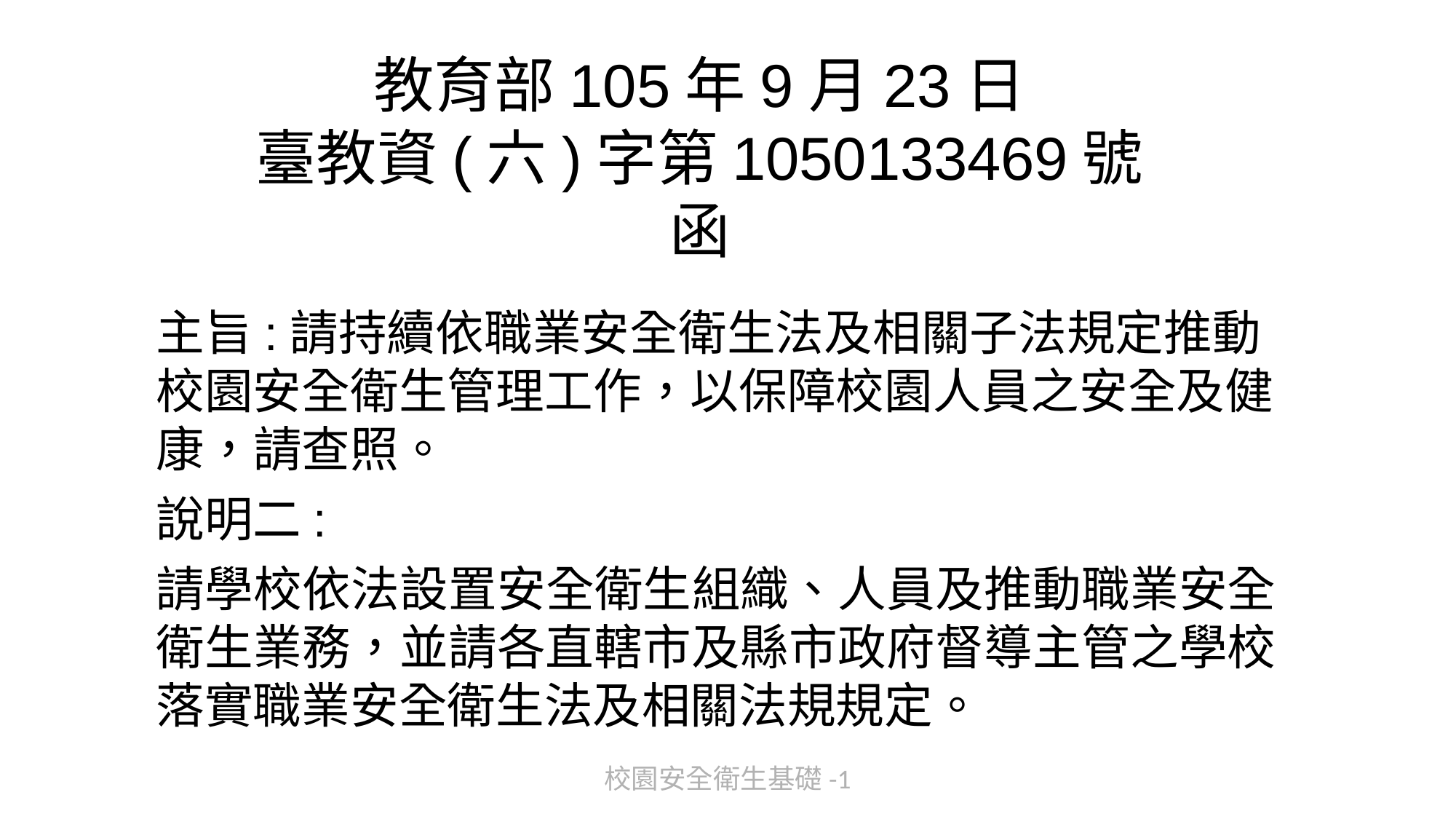

# 教育部105年9月23日
臺教資(六)字第1050133469號函
主旨:請持續依職業安全衛生法及相關子法規定推動校園安全衛生管理工作，以保障校園人員之安全及健康，請查照。
說明二:
請學校依法設置安全衛生組織、人員及推動職業安全衛生業務，並請各直轄市及縣市政府督導主管之學校落實職業安全衛生法及相關法規規定。
校園安全衛生基礎-1
9